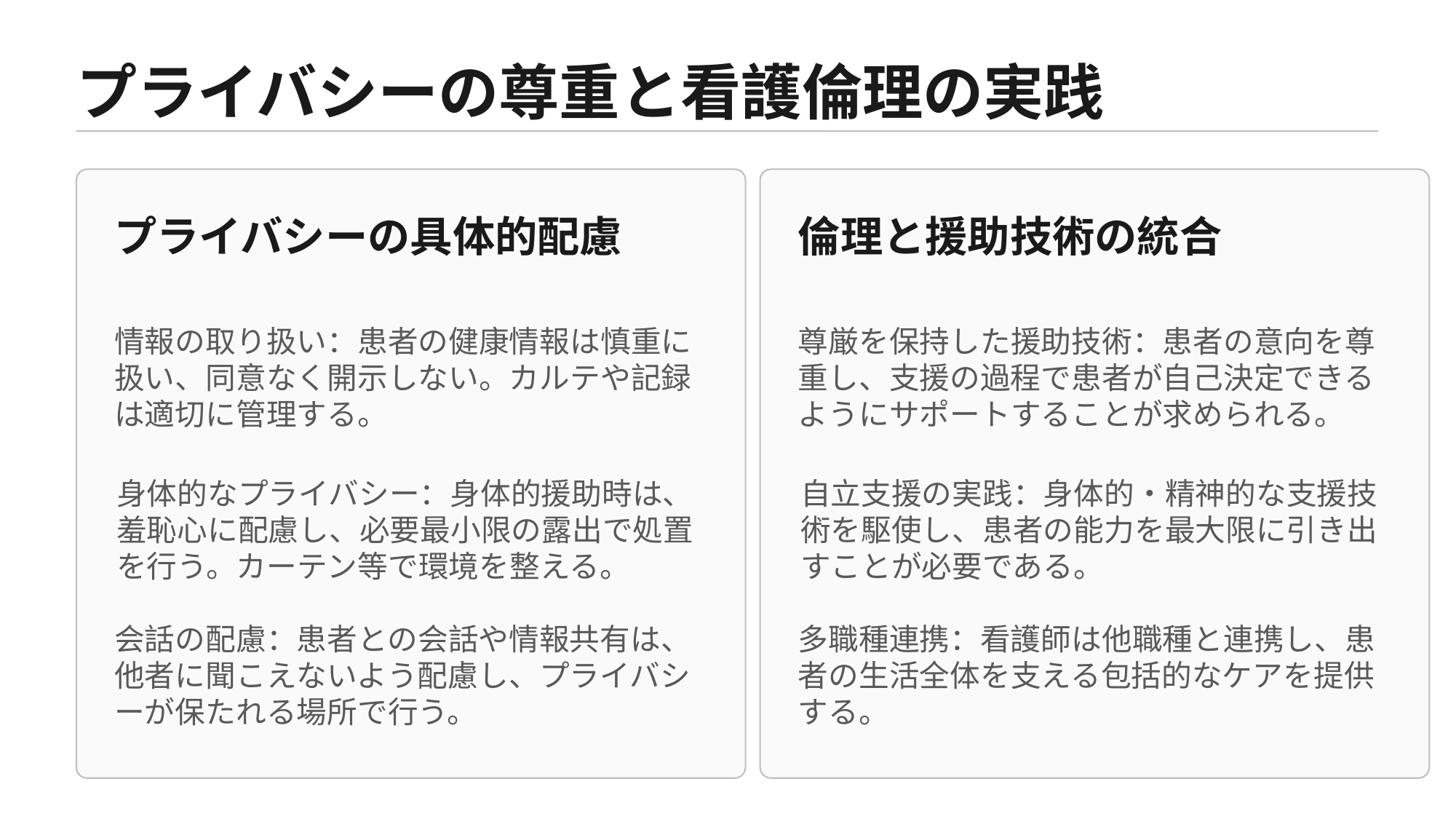

プライバシーの尊重と看護倫理の実践

プライバシーの具体的配慮
倫理と援助技術の統合
情報の取り扱い：患者の健康情報は慎重に扱い、同意なく開示しない。カルテや記録は適切に管理する。
尊厳を保持した援助技術：患者の意向を尊重し、支援の過程で患者が自己決定できるようにサポートすることが求められる。
身体的なプライバシー：身体的援助時は、羞恥心に配慮し、必要最小限の露出で処置を行う。カーテン等で環境を整える。
自立支援の実践：身体的・精神的な支援技術を駆使し、患者の能力を最大限に引き出すことが必要である。
会話の配慮：患者との会話や情報共有は、他者に聞こえないよう配慮し、プライバシーが保たれる場所で行う。
多職種連携：看護師は他職種と連携し、患者の生活全体を支える包括的なケアを提供する。